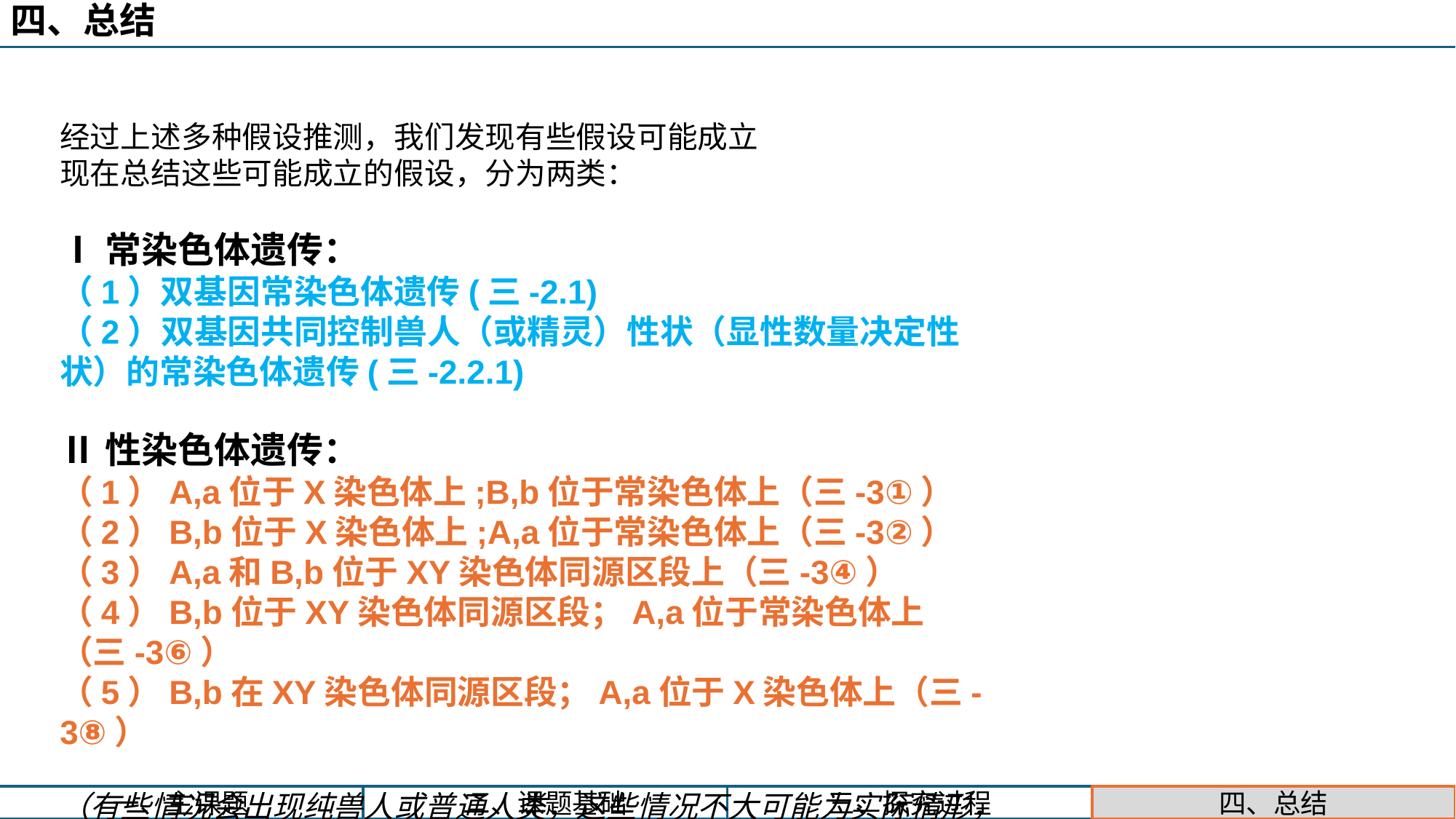

经过上述多种假设推测，我们发现有些假设可能成立
现在总结这些可能成立的假设，分为两类：

Ⅰ常染色体遗传：
（1）双基因常染色体遗传(三-2.1)
（2）双基因共同控制兽人（或精灵）性状（显性数量决定性状）的常染色体遗传(三-2.2.1)

Ⅱ性染色体遗传：
（1）A,a位于X染色体上;B,b位于常染色体上（三-3①）
（2）B,b位于X染色体上;A,a位于常染色体上（三-3②）
（3）A,a和B,b位于XY染色体同源区段上（三-3④）
（4）B,b位于XY染色体同源区段；A,a位于常染色体上（三-3⑥）
（5）B,b在XY染色体同源区段；A,a位于X染色体上（三-3⑧）

（有些情况会出现纯兽人或普通人类，这些情况不大可能为实际情形，但也能推出符合事实的结果，故也包含在内）